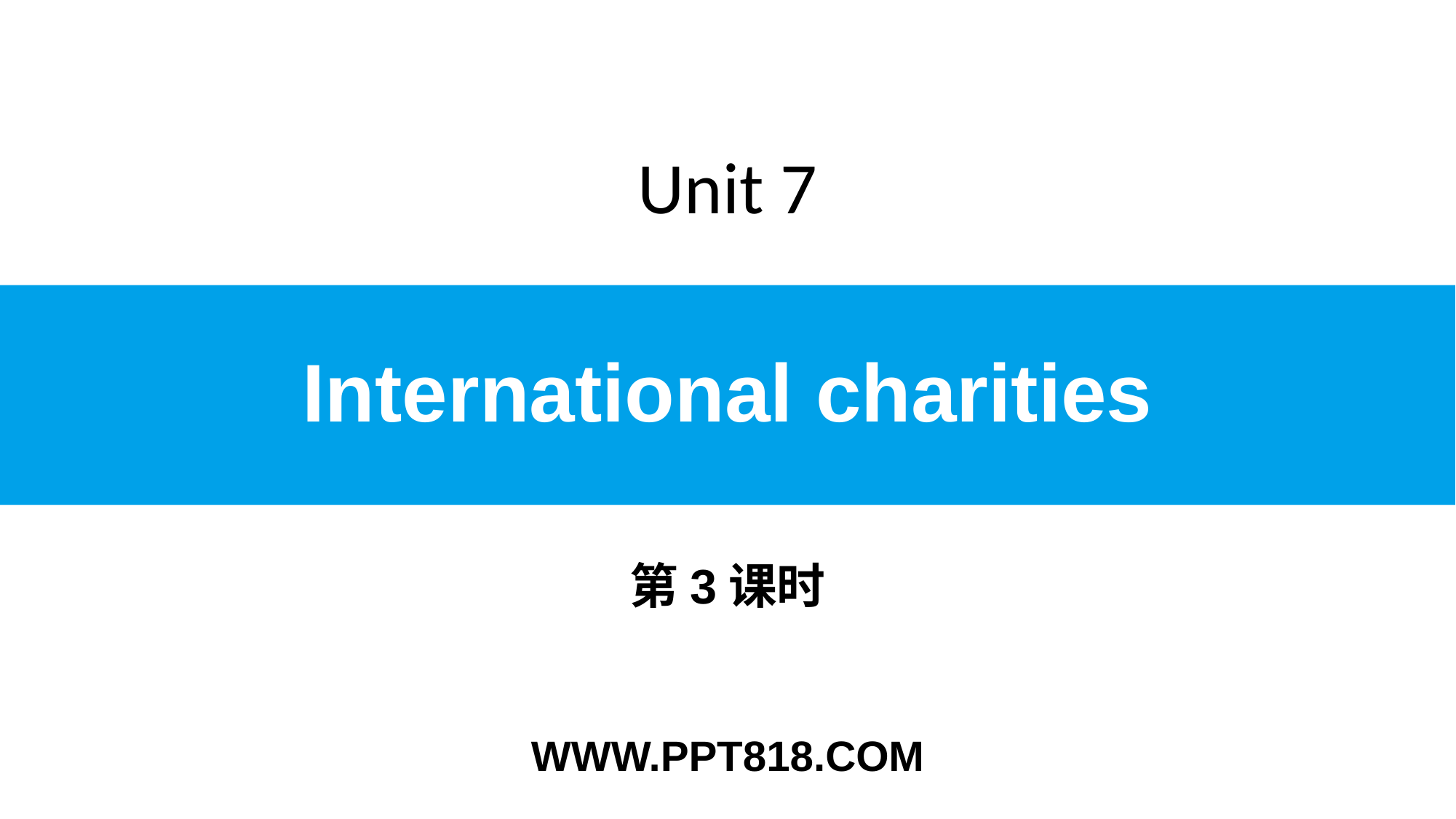

Unit 7
# International charities
第3课时
WWW.PPT818.COM